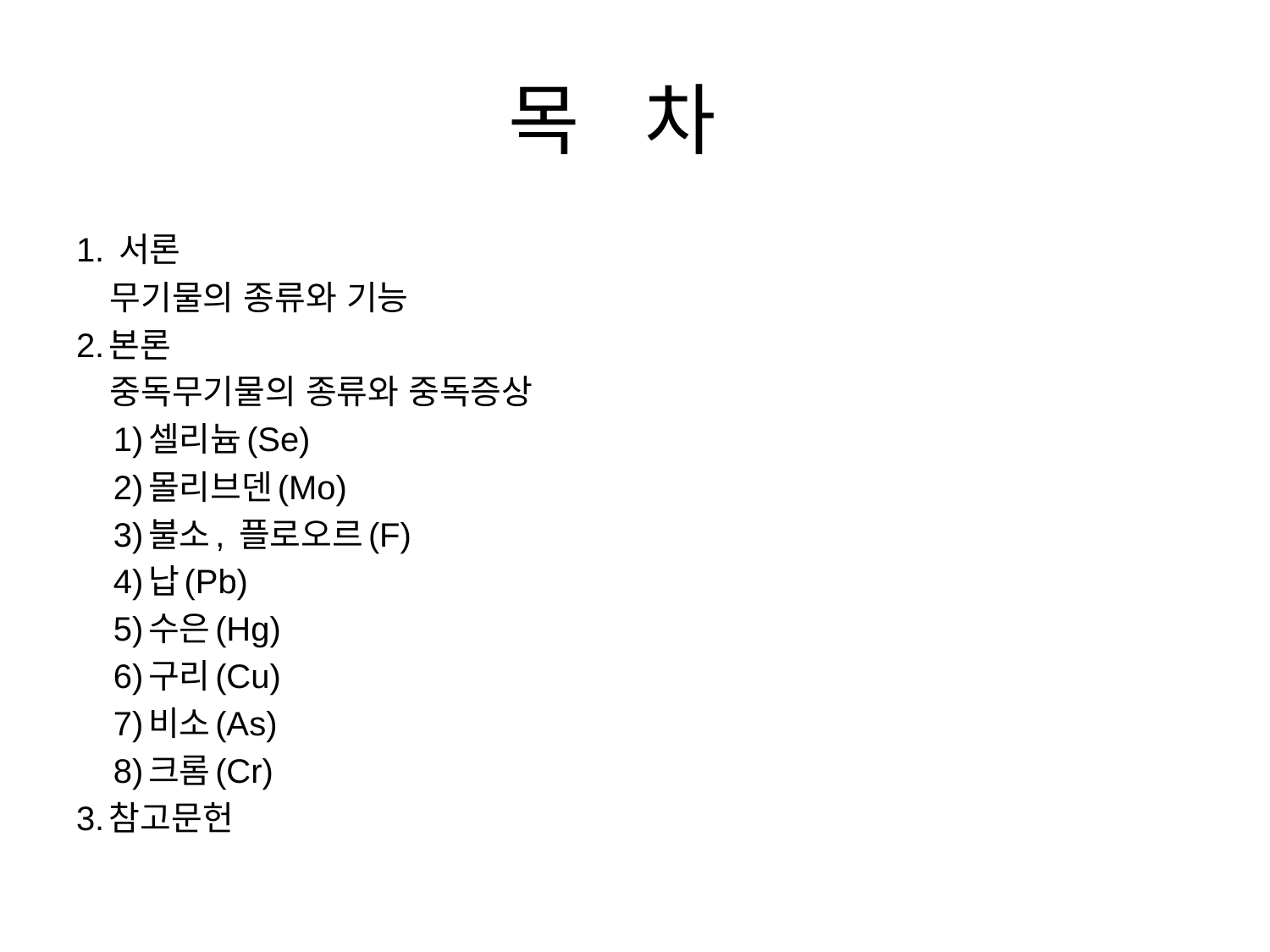

# 목   차
1. 서론
   무기물의 종류와 기능
2.본론
   중독무기물의 종류와 중독증상
    1)셀리늄(Se)
    2)몰리브덴(Mo)
    3)불소, 플로오르(F)
    4)납(Pb)
    5)수은(Hg)
    6)구리(Cu)
    7)비소(As)
    8)크롬(Cr)
3.참고문헌